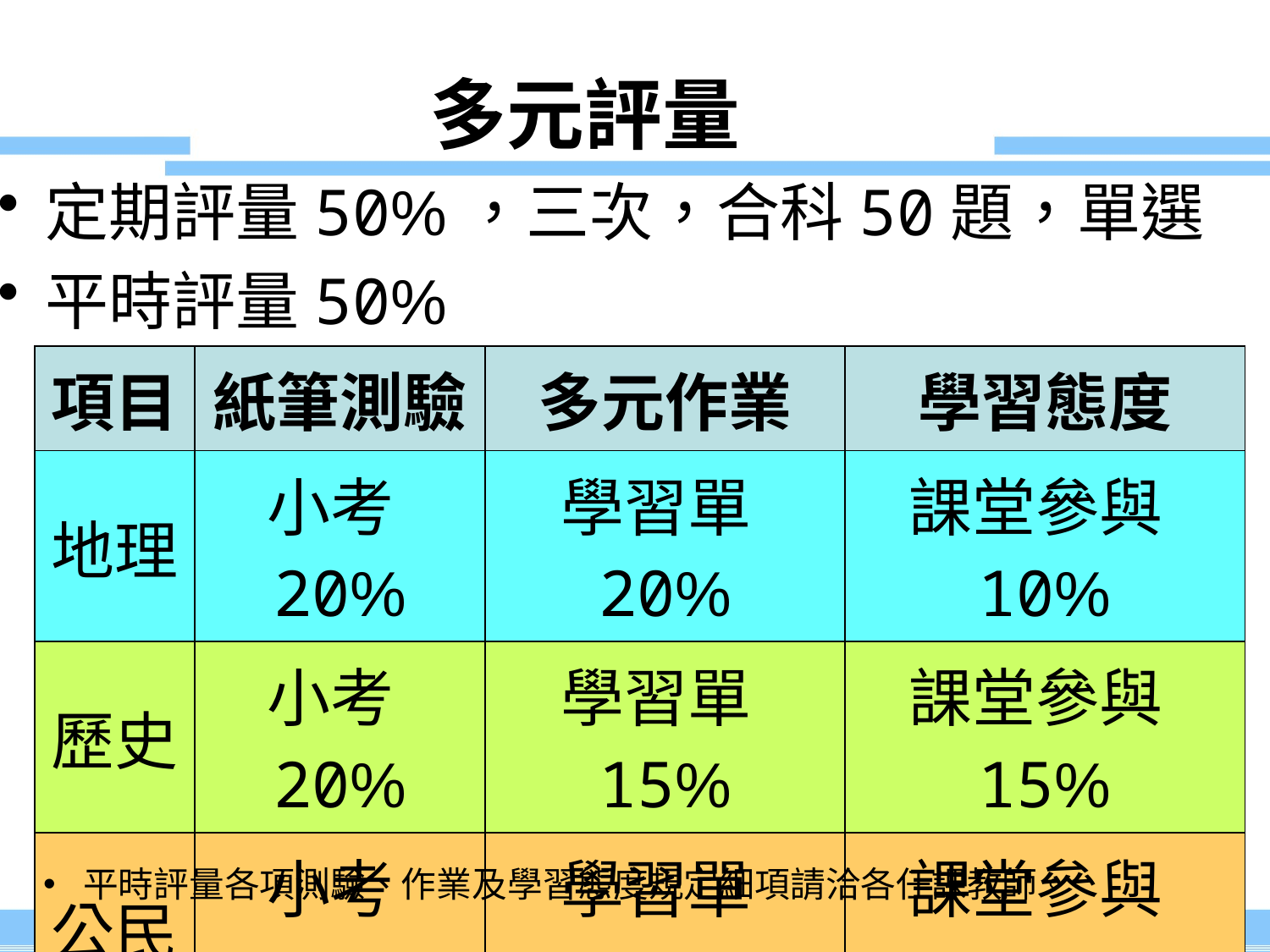

# 多元評量
定期評量50%，三次，合科50題，單選
平時評量50%
| 項目 | 紙筆測驗 | 多元作業 | 學習態度 |
| --- | --- | --- | --- |
| 地理 | 小考20% | 學習單20% | 課堂參與10% |
| 歷史 | 小考20% | 學習單15% | 課堂參與15% |
| 公民 | 小考20% | 學習單20% | 課堂參與10% |
平時評量各項測驗、作業及學習態度規定細項請洽各任課教師。